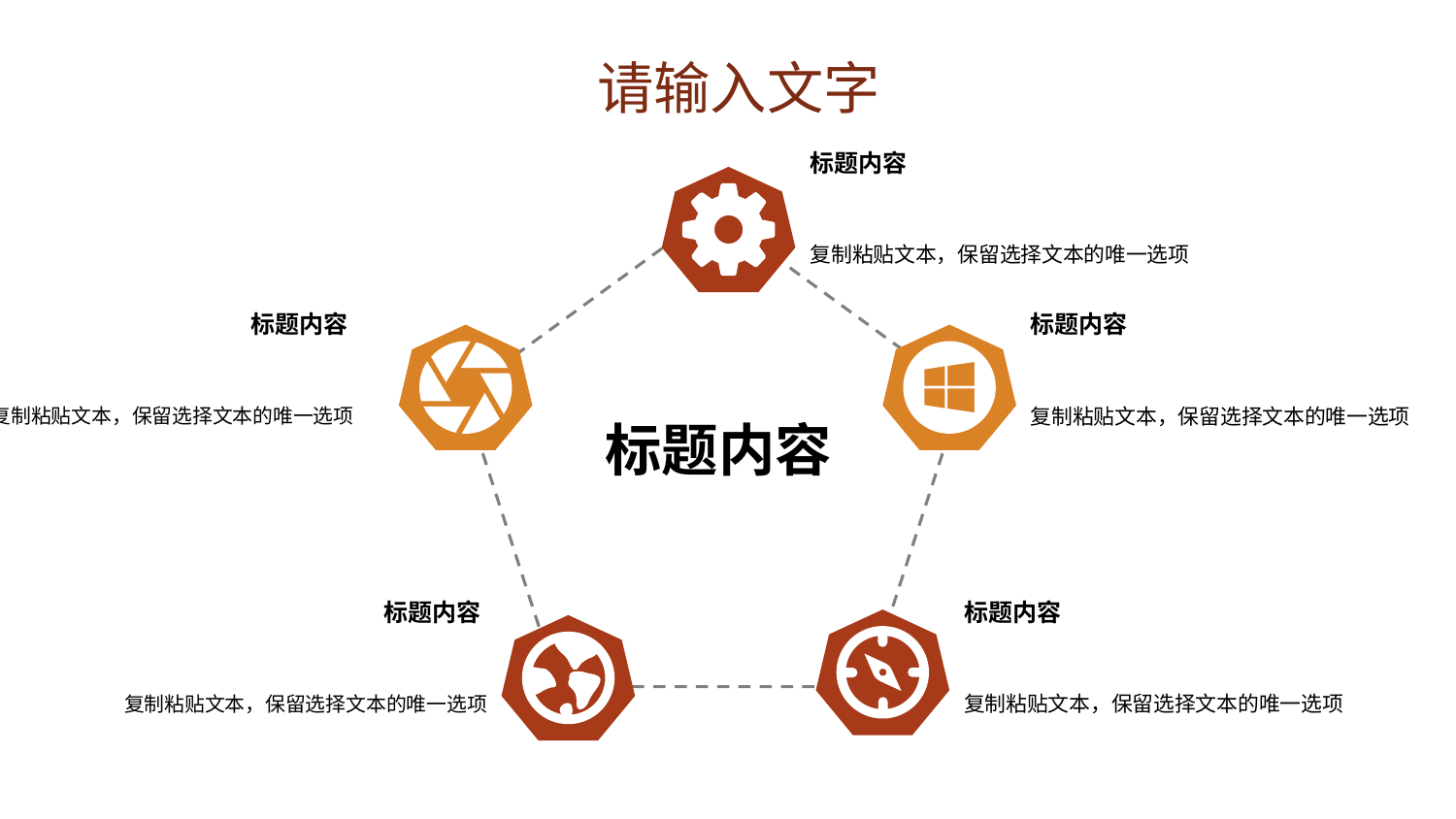

标题内容
复制粘贴文本，保留选择文本的唯一选项

标题内容
复制粘贴文本，保留选择文本的唯一选项
标题内容
复制粘贴文本，保留选择文本的唯一选项

标题内容
标题内容
复制粘贴文本，保留选择文本的唯一选项
标题内容
复制粘贴文本，保留选择文本的唯一选项